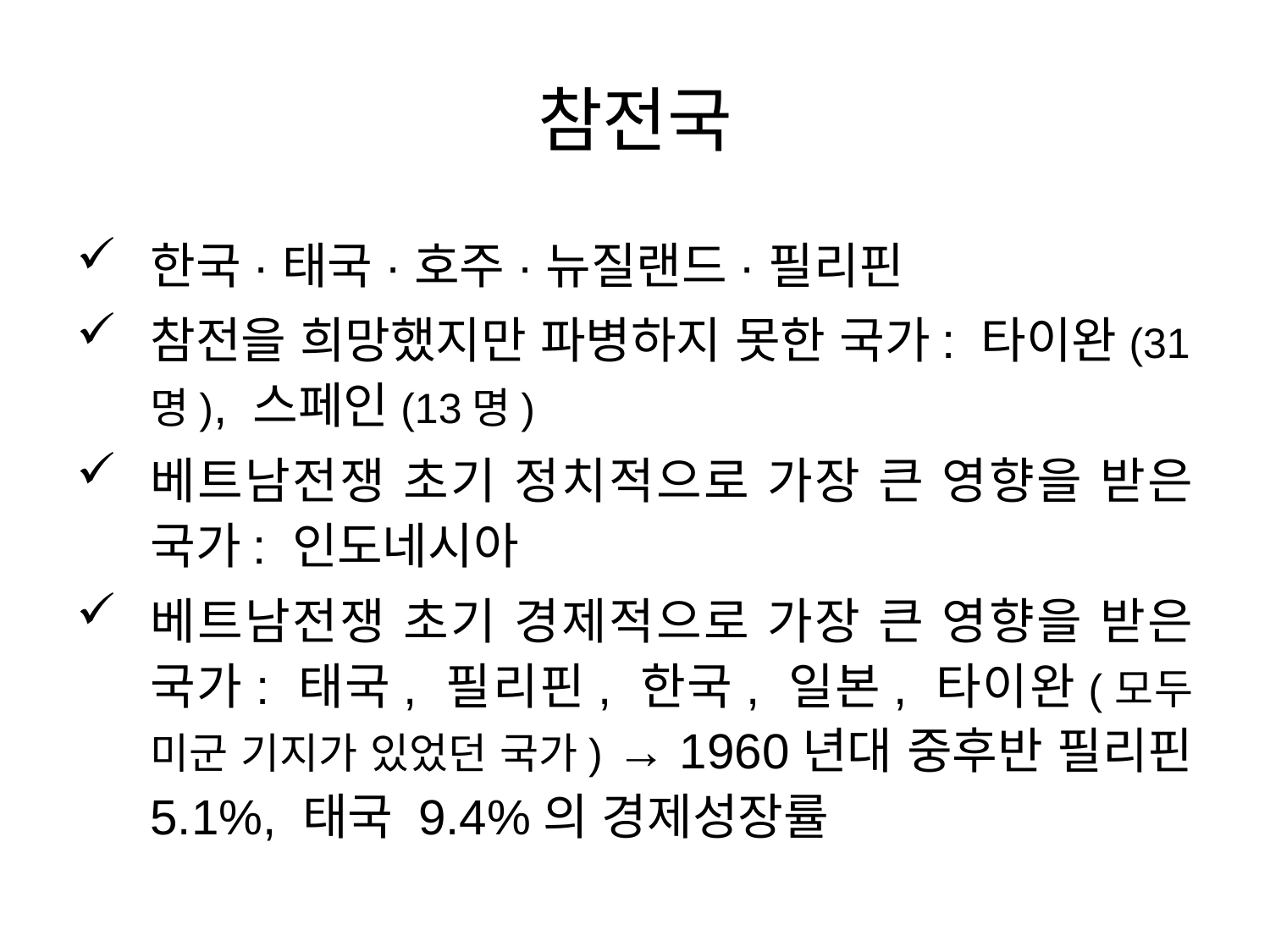

# 참전국
한국 ∙ 태국 ∙ 호주 ∙ 뉴질랜드 ∙ 필리핀
참전을 희망했지만 파병하지 못한 국가: 타이완(31명), 스페인(13명)
베트남전쟁 초기 정치적으로 가장 큰 영향을 받은 국가: 인도네시아
베트남전쟁 초기 경제적으로 가장 큰 영향을 받은 국가: 태국, 필리핀, 한국, 일본, 타이완(모두 미군 기지가 있었던 국가) → 1960년대 중후반 필리핀 5.1%, 태국 9.4%의 경제성장률